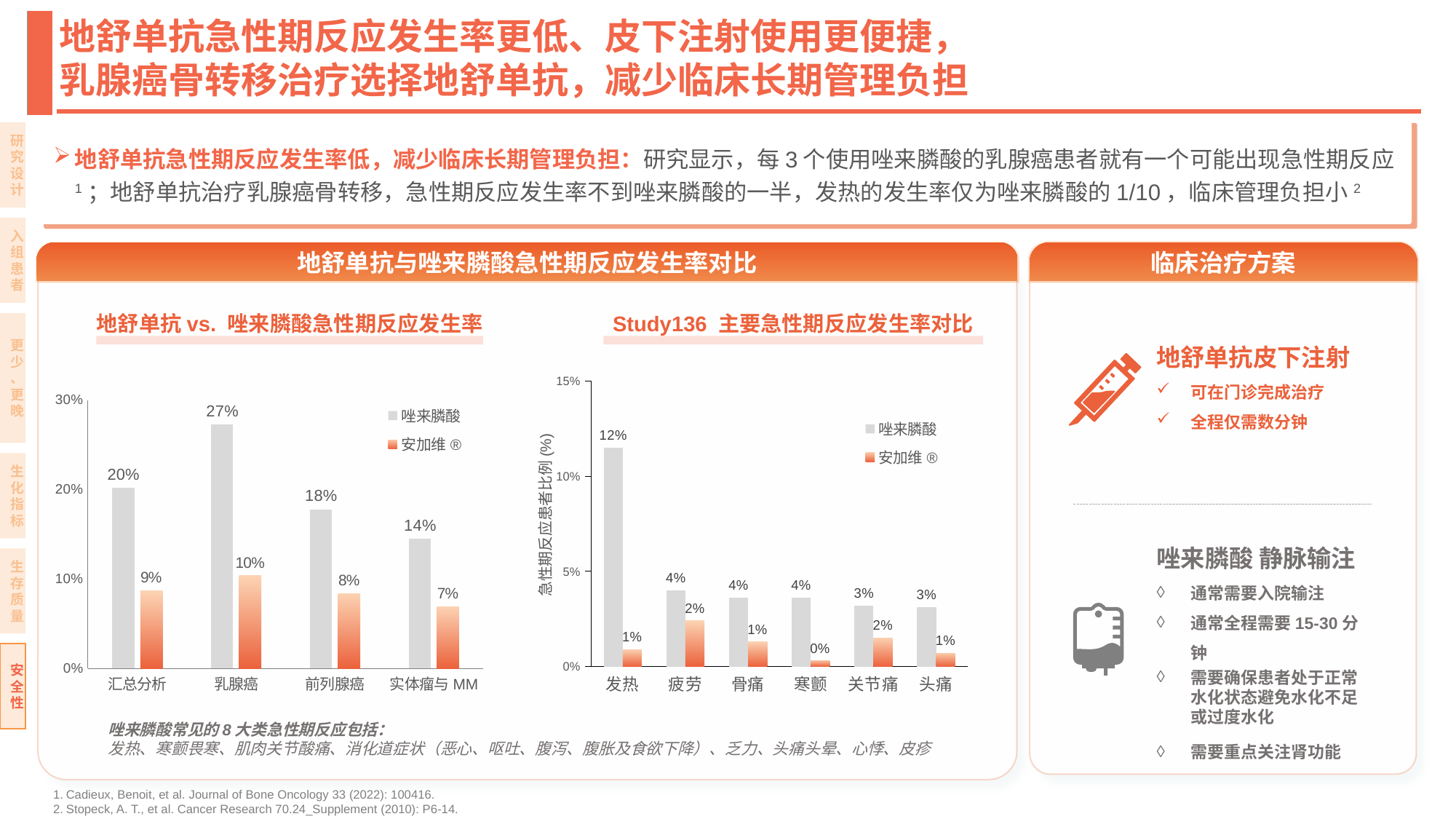

# 地舒单抗急性期反应发生率更低、皮下注射使用更便捷， 乳腺癌骨转移治疗选择地舒单抗，减少临床长期管理负担
地舒单抗急性期反应发生率低，减少临床长期管理负担：研究显示，每3个使用唑来膦酸的乳腺癌患者就有一个可能出现急性期反应1；地舒单抗治疗乳腺癌骨转移，急性期反应发生率不到唑来膦酸的一半，发热的发生率仅为唑来膦酸的1/10，临床管理负担小2

研究设计
入组患者
地舒单抗与唑来膦酸急性期反应发生率对比
临床治疗方案

地舒单抗vs. 唑来膦酸急性期反应发生率
Study136 主要急性期反应发生率对比

更少、更晚
地舒单抗皮下注射
可在门诊完成治疗
全程仅需数分钟

### Chart

| Category | 唑来膦酸 | 安加维® |
|---|---|---|
| 发热 | 0.115 | 0.009 |
| 疲劳 | 0.04 | 0.024 |
| 骨痛 | 0.036 | 0.013 |
| 寒颤 | 0.036 | 0.003 |
| 关节痛 | 0.032 | 0.015 |
| 头痛 | 0.031 | 0.007 |

### Chart

| Category | 唑来膦酸 | 安加维® |
|---|---|---|
| 汇总分析 | 0.202 | 0.087 |
| 乳腺癌 | 0.273 | 0.104 |
| 前列腺癌 | 0.178 | 0.084 |
| 实体瘤与MM | 0.145 | 0.069 |
生化指标
急性期反应患者比例(%)
唑来膦酸 静脉输注
通常需要入院输注
通常全程需要15-30分钟
需要确保患者处于正常水化状态避免水化不足或过度水化
需要重点关注肾功能
生存质量

安全性
唑来膦酸常见的8大类急性期反应包括：
发热、寒颤畏寒、肌肉关节酸痛、消化道症状（恶心、呕吐、腹泻、腹胀及食欲下降）、乏力、头痛头晕、心悸、皮疹
Cadieux, Benoit, et al. Journal of Bone Oncology 33 (2022): 100416.
Stopeck, A. T., et al. Cancer Research 70.24_Supplement (2010): P6-14.